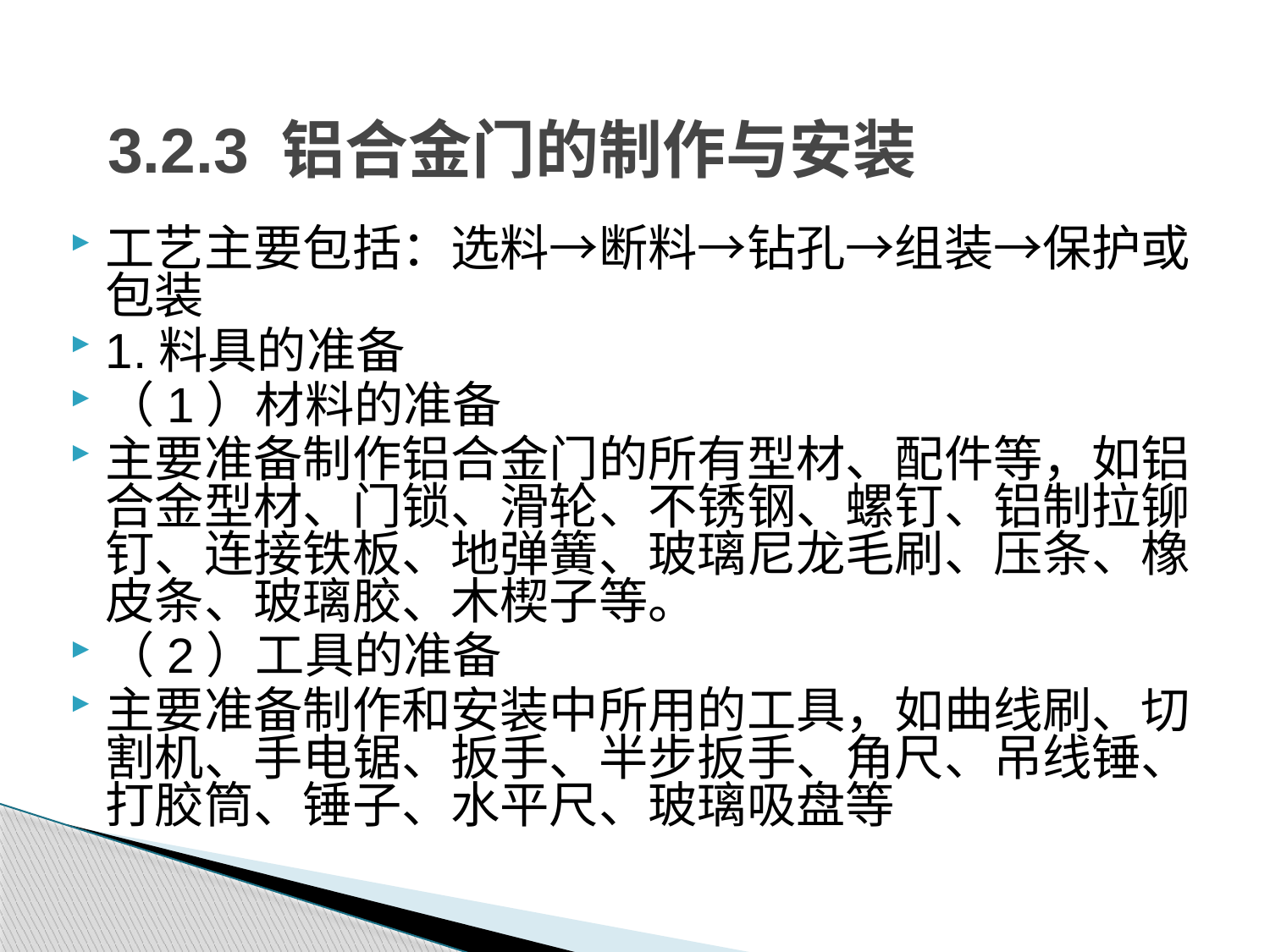

# 3.2.3 铝合金门的制作与安装
工艺主要包括：选料→断料→钻孔→组装→保护或包装
1.料具的准备
（1）材料的准备
主要准备制作铝合金门的所有型材、配件等，如铝合金型材、门锁、滑轮、不锈钢、螺钉、铝制拉铆钉、连接铁板、地弹簧、玻璃尼龙毛刷、压条、橡皮条、玻璃胶、木楔子等。
（2）工具的准备
主要准备制作和安装中所用的工具，如曲线刷、切割机、手电锯、扳手、半步扳手、角尺、吊线锤、打胶筒、锤子、水平尺、玻璃吸盘等